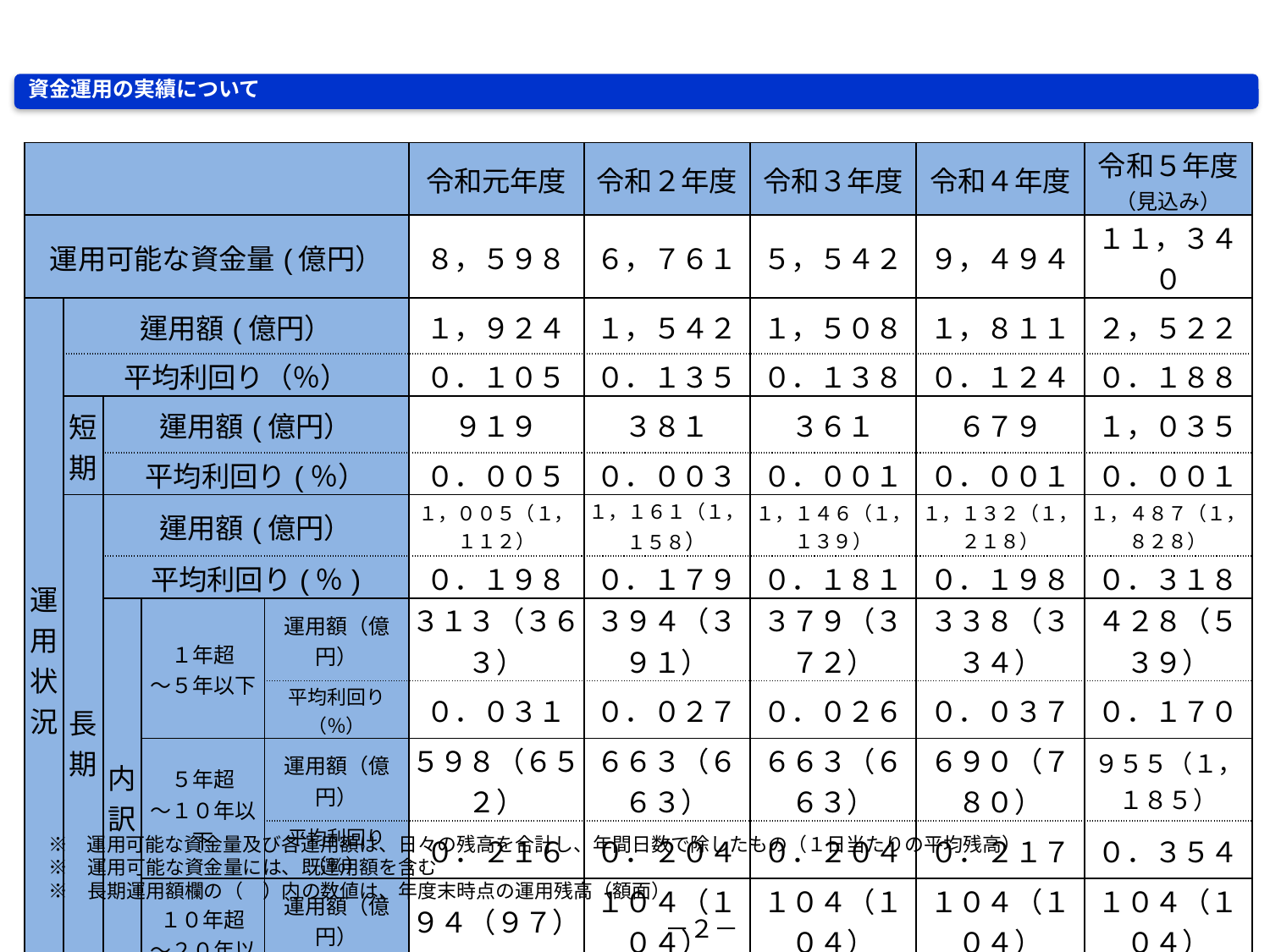

資金運用の実績について
|  |  |  |  |  | 令和元年度 | 令和２年度 | 令和３年度 | 令和４年度 | 令和５年度 （見込み） |
| --- | --- | --- | --- | --- | --- | --- | --- | --- | --- |
| 運用可能な資金量(億円） |  |  |  |  | ８，５９８ | ６，７６１ | ５，５４２ | ９，４９４ | １１，３４０ |
| 運 用 状 況 | 運用額(億円） |  |  |  | １，９２４ | １，５４２ | １，５０８ | １，８１１ | ２，５２２ |
|  | 平均利回り（％） |  |  |  | ０．１０５ | ０．１３５ | ０．１３８ | ０．１２４ | ０．１８８ |
|  | 短 期 | 運用額(億円） |  |  | ９１９ | ３８１ | ３６１ | ６７９ | １，０３５ |
|  |  | 平均利回り(％） |  |  | ０．００５ | ０．００３ | ０．００１ | ０．００１ | ０．００１ |
|  | 長期 | 運用額(億円） |  |  | １，００５（１，１１２） | １，１６１（１，１５８） | １，１４６（１，１３９） | １，１３２（１，２１８） | １，４８７（１，８２８） |
|  |  | 平均利回り(％) |  |  | ０．１９８ | ０．１７９ | ０．１８１ | ０．１９８ | ０．３１８ |
|  |  | 内 訳 | １年超 ～５年以下 | 運用額（億円） | ３１３（３６３） | ３９４（３９１） | ３７９（３７２） | ３３８（３３４） | ４２８（５３９） |
|  |  |  |  | 平均利回り（％） | ０．０３１ | ０．０２７ | ０．０２６ | ０．０３７ | ０．１７０ |
|  |  |  | ５年超 ～１０年以下 | 運用額（億円） | ５９８（６５２） | ６６３（６６３） | ６６３（６６３） | ６９０（７８０） | ９５５（１，１８５） |
|  |  |  |  | 平均利回り（％） | ０．２１６ | ０．２０４ | ０．２０４ | ０．２１７ | ０．３５４ |
|  |  |  | １０年超 ～２０年以下 | 運用額（億円） | ９４（９７） | １０４（１０４） | １０４（１０４） | １０４（１０４） | １０４（１０４） |
|  |  |  |  | 平均利回り（％） | ０．６３２ | ０．６００ | ０．５９９ | ０．５９９ | ０．５９９ |
　※　運用可能な資金量及び各運用額は、日々の残高を合計し、年間日数で除したもの（１日当たりの平均残高）
　※　運用可能な資金量には、既運用額を含む
　※　長期運用額欄の（　）内の数値は、年度末時点の運用残高（額面）
－２－